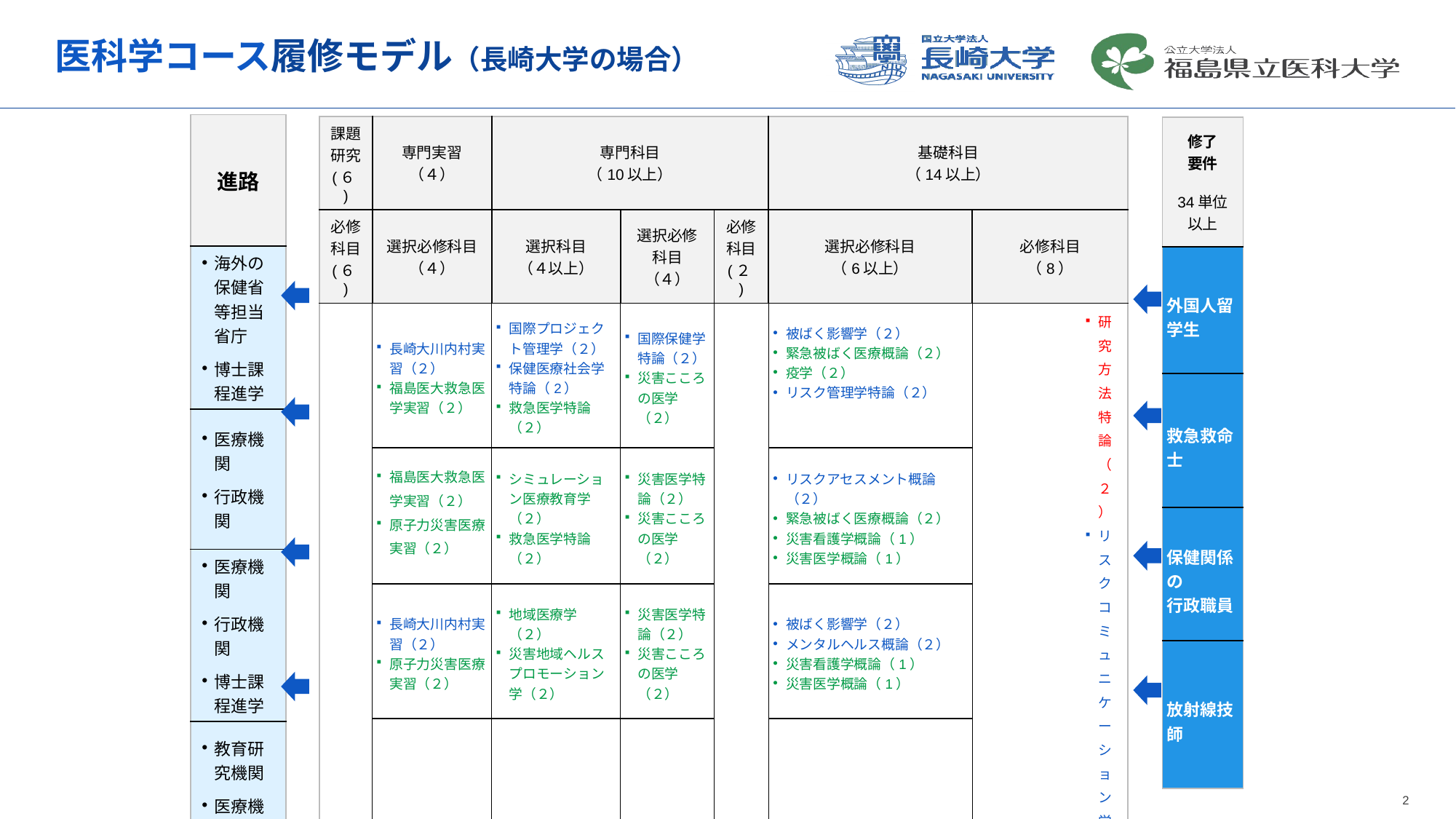

# 医科学コース履修モデル（長崎大学の場合）
| 進路 |
| --- |
| 海外の保健省等担当省庁 博士課程進学 |
| 医療機関 行政機関 |
| 医療機関 行政機関 博士課程進学 |
| 教育研究機関 医療機関 |
| 課題研究 (６) | 専門実習 （４） | 専門科目 （10以上） |  |  | 基礎科目 （14以上） |  |
| --- | --- | --- | --- | --- | --- | --- |
| 必修科目 (６) | 選択必修科目 （４） | 選択科目 （４以上） | 選択必修科目 （４） | 必修科目 (２) | 選択必修科目 （6以上） | 必修科目 （8） |
| 課題研究（６） | 長崎大川内村実習（２） 福島医大救急医学実習（２） | 国際プロジェクト管理学（２） 保健医療社会学特論（2） 救急医学特論（２） | 国際保健学特論（２） 災害こころの医学（２） | 社会医学特論（２） | 被ばく影響学（２） 緊急被ばく医療概論（２） 疫学（２） リスク管理学特論（２） | 研究方法特論（２） リスクコミュニケーション学（１） 基礎放射線医科学（１） 基礎放射線医科学（１） 救急医学概論（１） 放射線防護学（２） |
|  | 福島医大救急医学実習（２）　 原子力災害医療実習（２） | シミュレーション医療教育学（２） 救急医学特論（２） | 災害医学特論（２） 災害こころの医学（２） |  | リスクアセスメント概論（２） 緊急被ばく医療概論（２） 災害看護学概論（1） 災害医学概論（1） |  |
|  | 長崎大川内村実習（２） 原子力災害医療実習（２） | 地域医療学（２） 災害地域ヘルスプロモーション学（２） | 災害医学特論（２） 災害こころの医学（２） |  | 被ばく影響学（２） メンタルヘルス概論（２） 災害看護学概論（1） 災害医学概論（1） |  |
|  | 長崎大原爆被爆者医療実習（２） 原子力災害医療実習（２） | 災害こころの医学（２） シミュレーション医療教育学（２） | 災害医学特論（２） 災害こころの医学（２） |  | 被ばく影響学（２） 緊急被ばく医療概論（２） 災害看護学概論（1） 災害医学概論（1） |  |
| 修了 要件 34単位 以上 |
| --- |
| 外国人留学生 |
| 救急救命士 |
| 保健関係の 行政職員 |
| 放射線技師 |

2